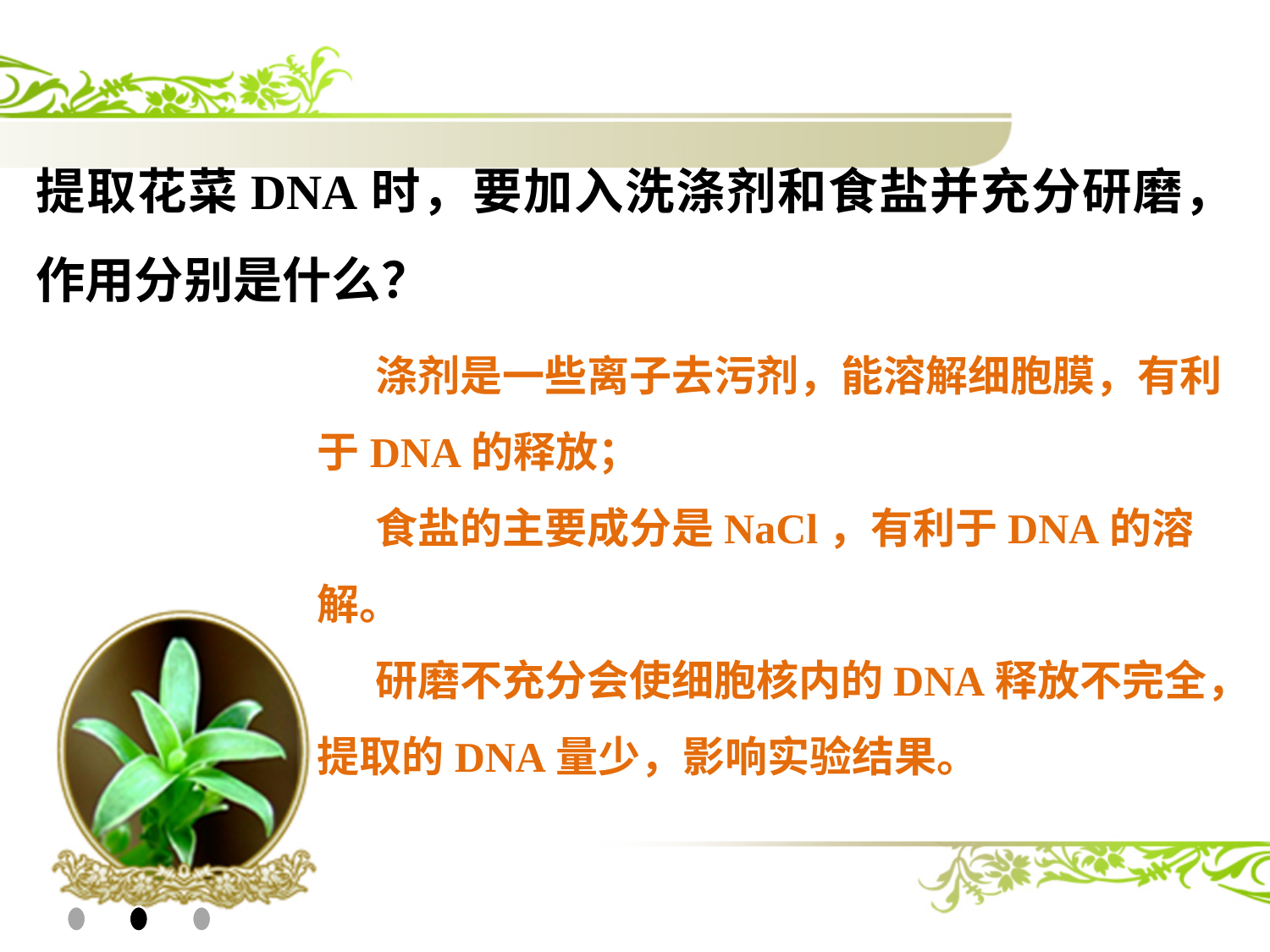

提取花菜DNA时，要加入洗涤剂和食盐并充分研磨，作用分别是什么？
     涤剂是一些离子去污剂，能溶解细胞膜，有利于DNA的释放；
     食盐的主要成分是NaCl，有利于DNA的溶解。
     研磨不充分会使细胞核内的DNA释放不完全，提取的DNA量少，影响实验结果。